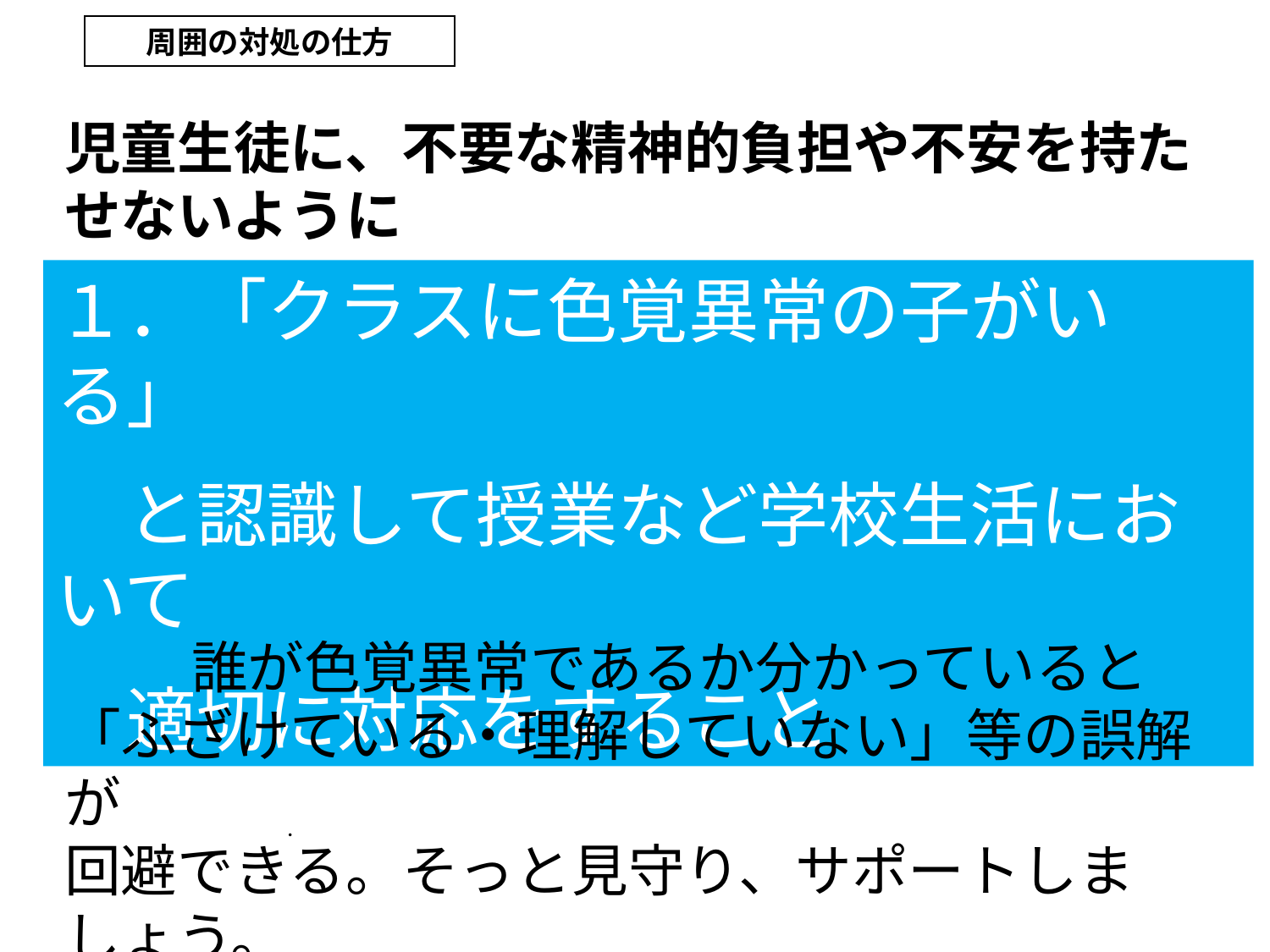

# 周囲の対処の仕方
児童生徒に、不要な精神的負担や不安を持たせないように
１．「クラスに色覚異常の子がいる」
　と認識して授業など学校生活において
　適切に対応をすること

　　　誰が色覚異常であるか分かっていると
「ふざけている・理解していない」等の誤解が
回避できる。そっと見守り、サポートしましょう。
　　　　　　　　　　　　　　　　（男子およそ20人に1人の割合）

　　.